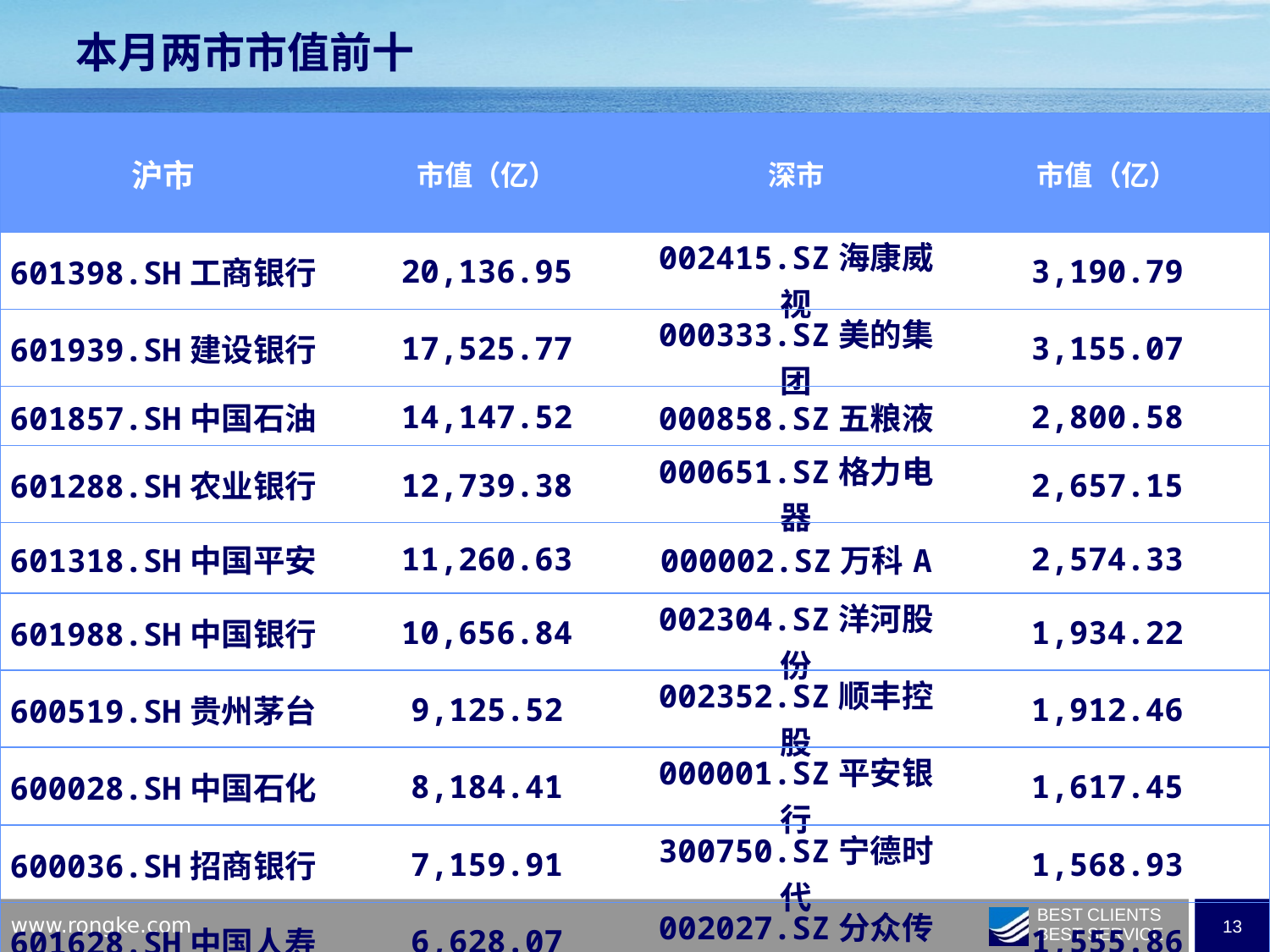

本月两市市值前十
| 沪市 | 市值（亿） | 深市 | 市值（亿） |
| --- | --- | --- | --- |
| 601398.SH工商银行 | 20,136.95 | 002415.SZ海康威视 | 3,190.79 |
| 601939.SH建设银行 | 17,525.77 | 000333.SZ美的集团 | 3,155.07 |
| 601857.SH中国石油 | 14,147.52 | 000858.SZ五粮液 | 2,800.58 |
| 601288.SH农业银行 | 12,739.38 | 000651.SZ格力电器 | 2,657.15 |
| 601318.SH中国平安 | 11,260.63 | 000002.SZ万科A | 2,574.33 |
| 601988.SH中国银行 | 10,656.84 | 002304.SZ洋河股份 | 1,934.22 |
| 600519.SH贵州茅台 | 9,125.52 | 002352.SZ顺丰控股 | 1,912.46 |
| 600028.SH中国石化 | 8,184.41 | 000001.SZ平安银行 | 1,617.45 |
| 600036.SH招商银行 | 7,159.91 | 300750.SZ宁德时代 | 1,568.93 |
| 601628.SH中国人寿 | 6,628.07 | 002027.SZ分众传媒 | 1,555.86 |
|  |  |  |  |